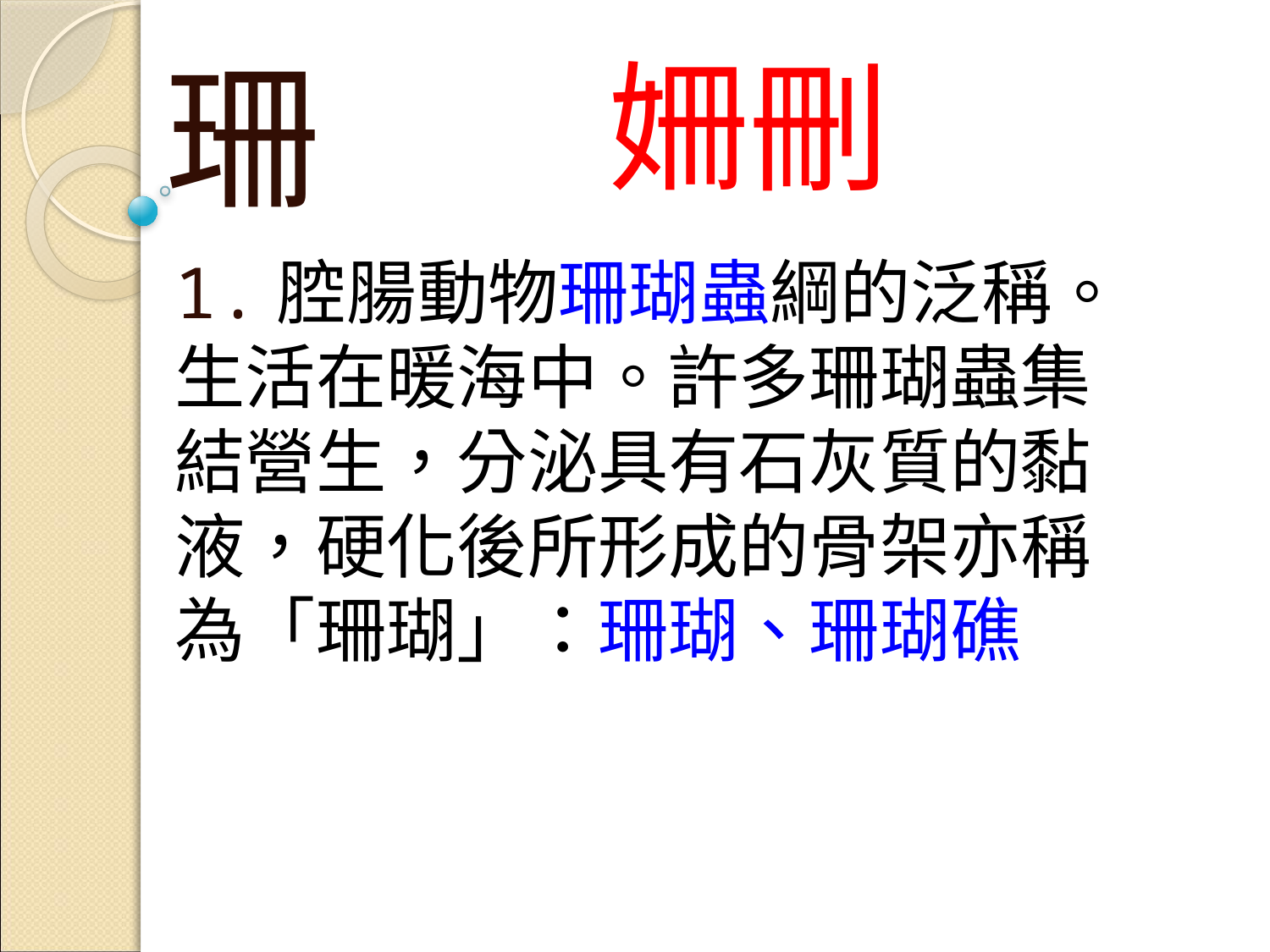

# 姍刪
珊
1.腔腸動物珊瑚蟲綱的泛稱。生活在暖海中。許多珊瑚蟲集結營生，分泌具有石灰質的黏液，硬化後所形成的骨架亦稱為「珊瑚」：珊瑚、珊瑚礁